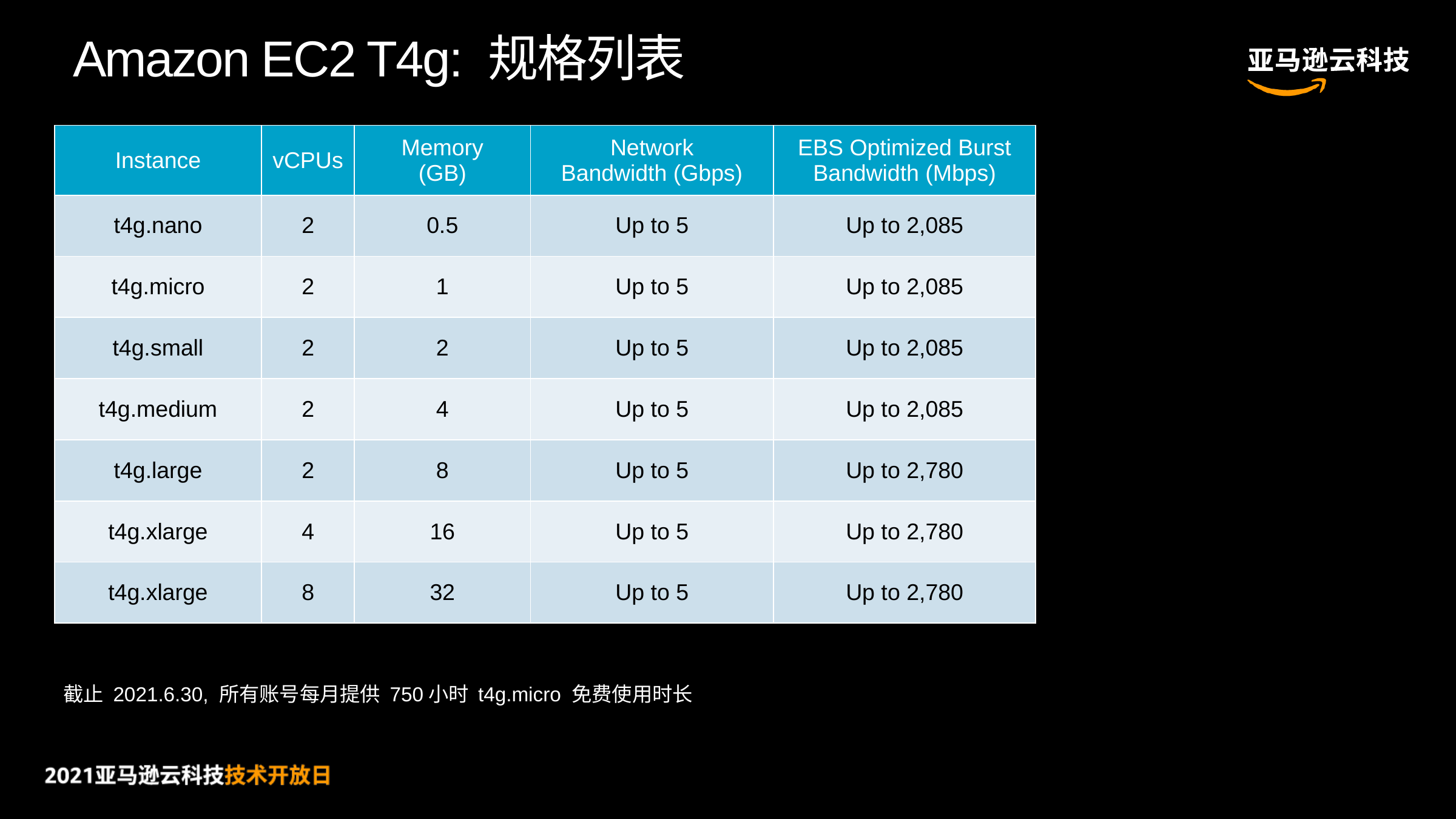

# Amazon EC2 T4g: 规格列表
| Instance | vCPUs | Memory (GB) | Network Bandwidth (Gbps) | EBS Optimized Burst Bandwidth (Mbps) |
| --- | --- | --- | --- | --- |
| t4g.nano | 2 | 0.5 | Up to 5 | Up to 2,085 |
| t4g.micro | 2 | 1 | Up to 5 | Up to 2,085 |
| t4g.small | 2 | 2 | Up to 5 | Up to 2,085 |
| t4g.medium | 2 | 4 | Up to 5 | Up to 2,085 |
| t4g.large | 2 | 8 | Up to 5 | Up to 2,780 |
| t4g.xlarge | 4 | 16 | Up to 5 | Up to 2,780 |
| t4g.xlarge | 8 | 32 | Up to 5 | Up to 2,780 |
截止 2021.6.30, 所有账号每月提供 750小时 t4g.micro 免费使用时长